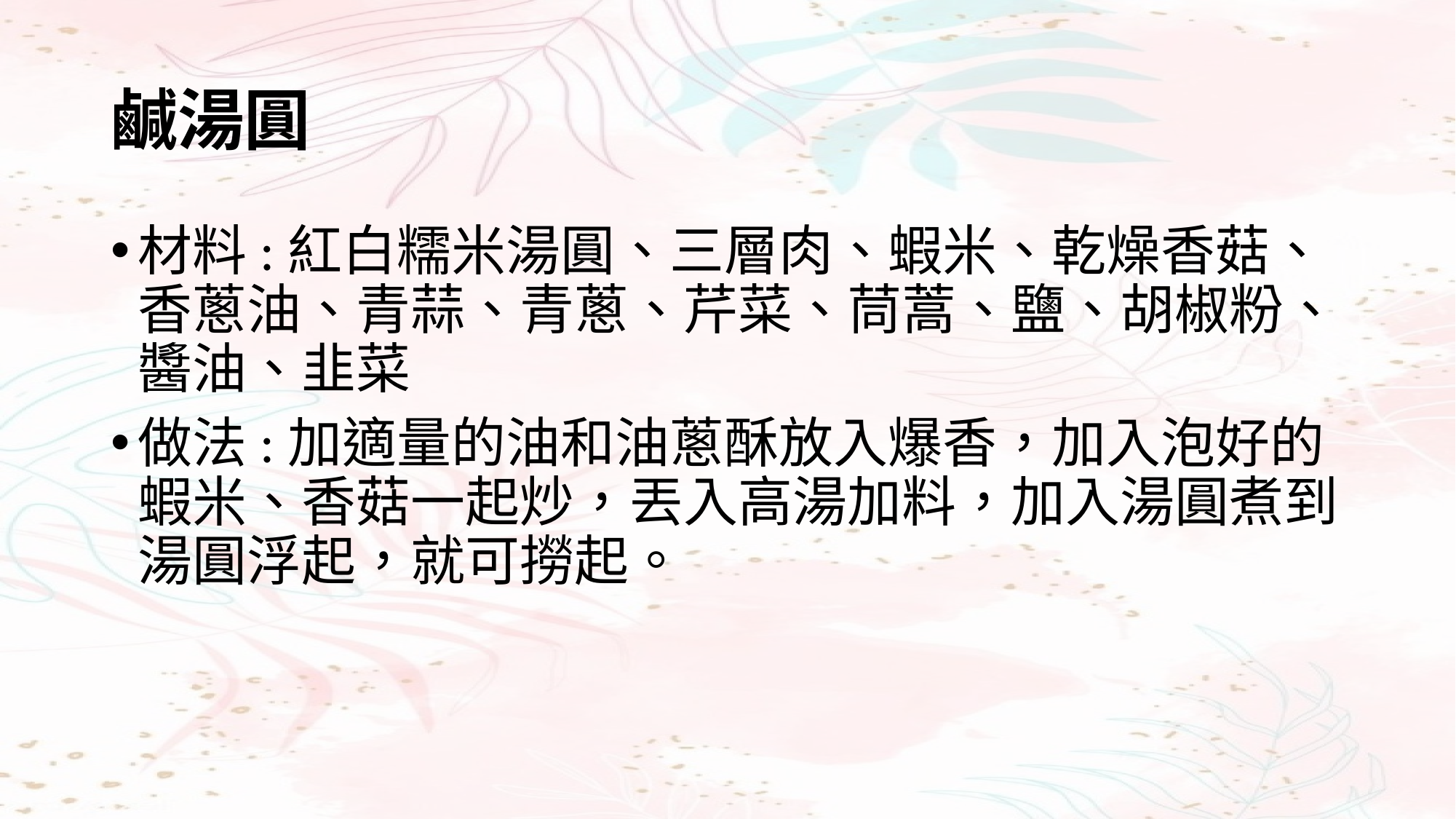

# 鹹湯圓
材料:紅白糯米湯圓、三層肉、蝦米、乾燥香菇、香蔥油、青蒜、青蔥、芹菜、茼蒿、鹽、胡椒粉、醬油、韭菜
做法:加適量的油和油蔥酥放入爆香，加入泡好的蝦米、香菇一起炒，丟入高湯加料，加入湯圓煮到湯圓浮起，就可撈起。